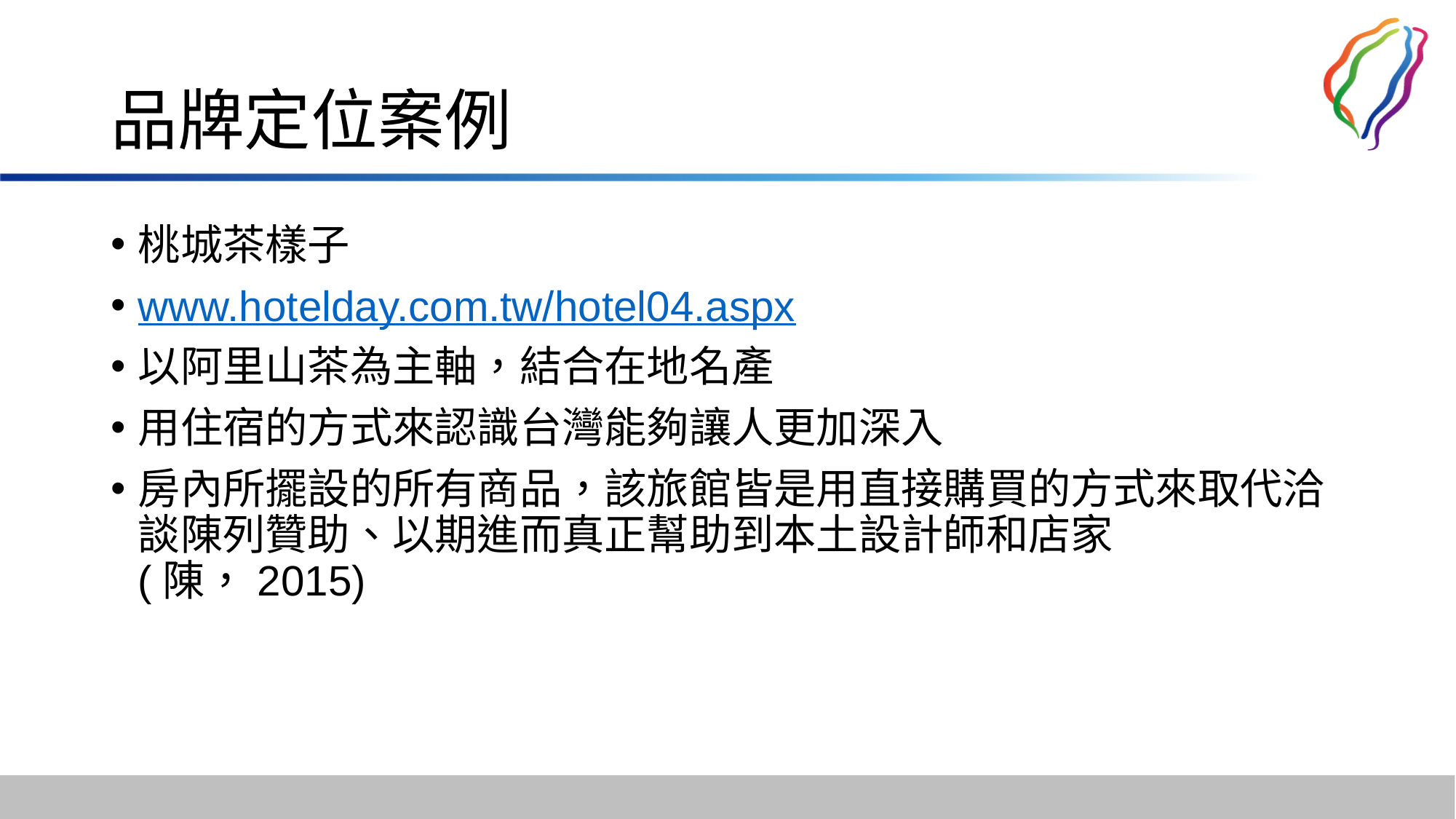

# 品牌定位案例
桃城茶樣子
www.hotelday.com.tw/hotel04.aspx
以阿里山茶為主軸，結合在地名產
用住宿的方式來認識台灣能夠讓人更加深入
房內所擺設的所有商品，該旅館皆是用直接購買的方式來取代洽談陳列贊助、以期進而真正幫助到本土設計師和店家(陳，2015)